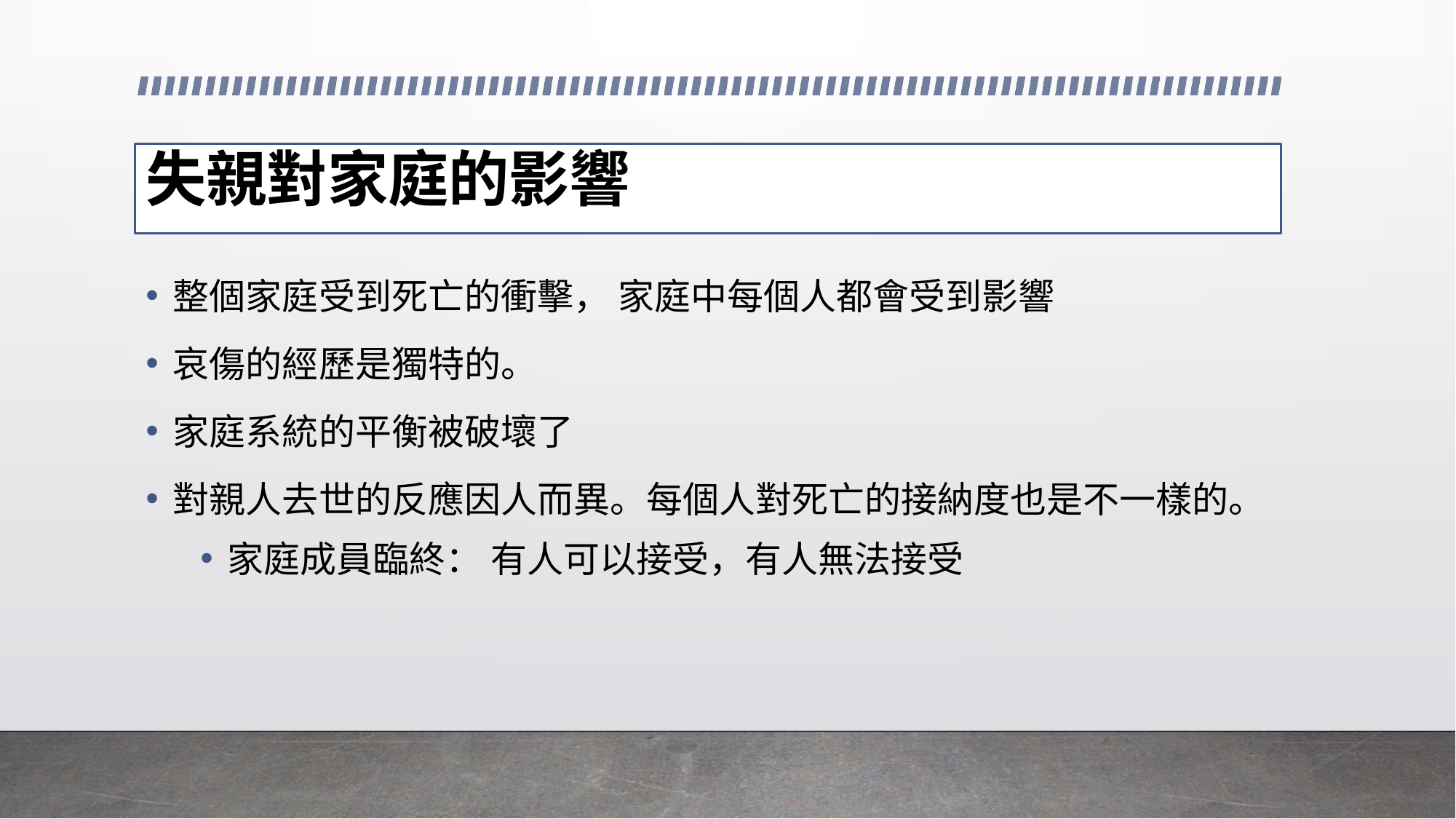

# 失親對家庭的影響
整個家庭受到死亡的衝擊， 家庭中每個人都會受到影響
哀傷的經歷是獨特的。
家庭系統的平衡被破壞了
對親人去世的反應因人而異。每個人對死亡的接納度也是不一樣的。
家庭成員臨終： 有人可以接受，有人無法接受